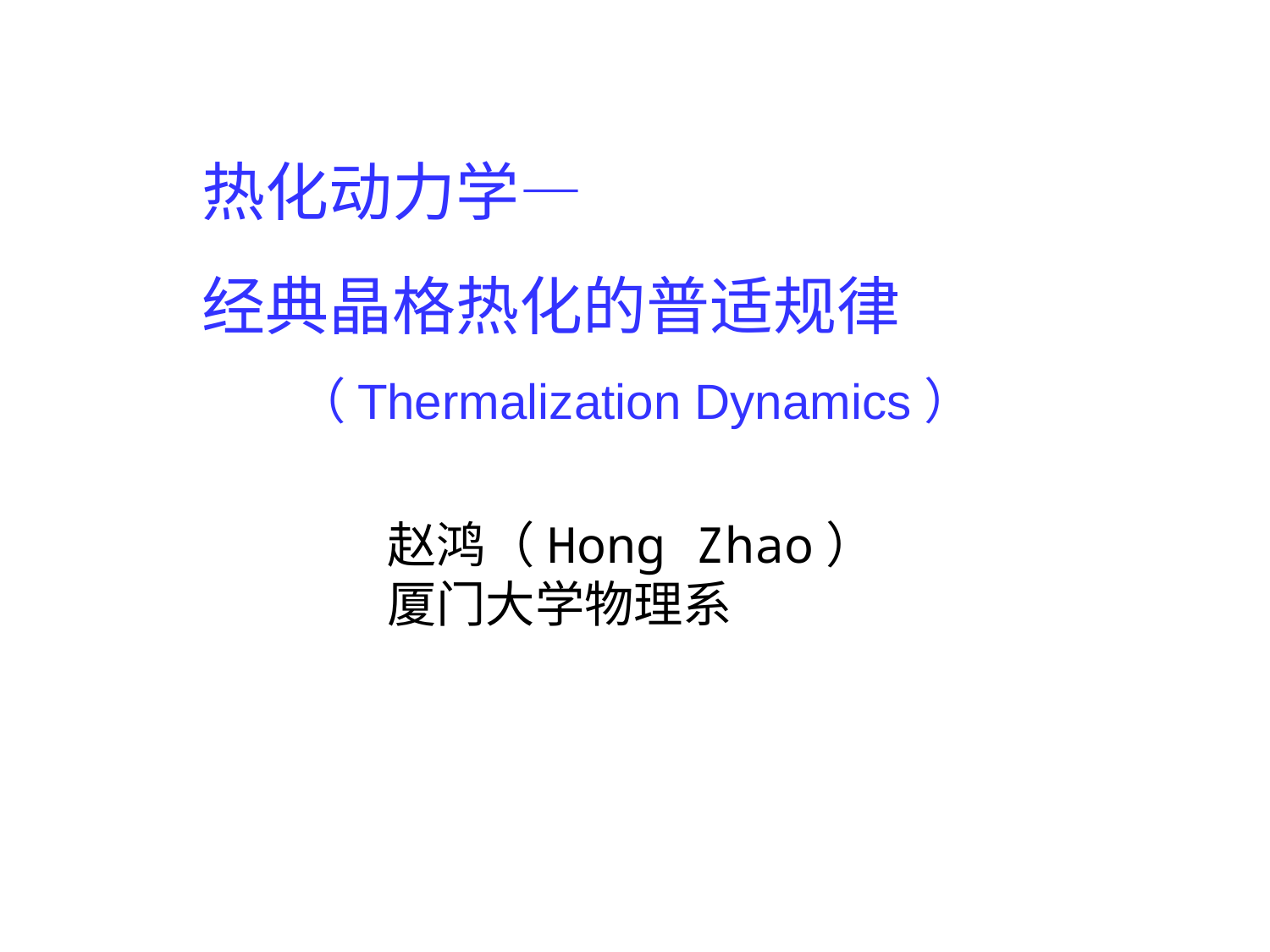

热化动力学—
经典晶格热化的普适规律
（Thermalization Dynamics）
赵鸿（Hong Zhao）
厦门大学物理系